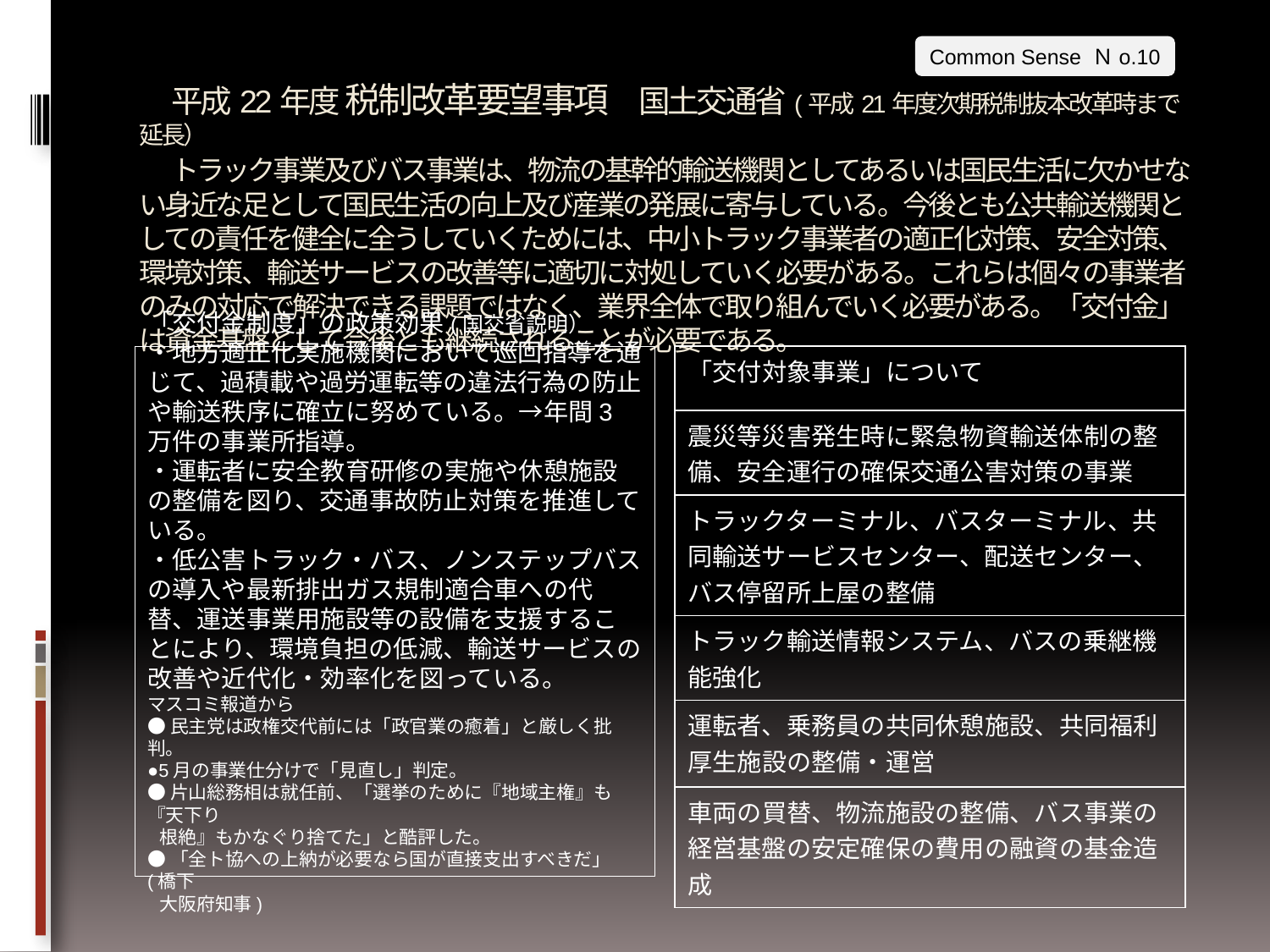

Common Sense Ｎo.10
# 平成22年度 税制改革要望事項　国土交通省(平成21年度次期税制抜本改革時まで延長） 　トラック事業及びバス事業は、物流の基幹的輸送機関としてあるいは国民生活に欠かせない身近な足として国民生活の向上及び産業の発展に寄与している。今後とも公共輸送機関としての責任を健全に全うしていくためには、中小トラック事業者の適正化対策、安全対策、環境対策、輸送サービスの改善等に適切に対処していく必要がある。これらは個々の事業者のみの対応で解決できる課題ではなく、業界全体で取り組んでいく必要がある。「交付金」は資金基盤として今後とも継続されることが必要である。
「交付金制度」の政策効果(国交省説明）
・地方適正化実施機関において巡回指導を通じて、過積載や過労運転等の違法行為の防止や輸送秩序に確立に努めている。→年間3万件の事業所指導。
・運転者に安全教育研修の実施や休憩施設の整備を図り、交通事故防止対策を推進している。
・低公害トラック・バス、ノンステップバスの導入や最新排出ガス規制適合車への代替、運送事業用施設等の設備を支援することにより、環境負担の低減、輸送サービスの改善や近代化・効率化を図っている。
マスコミ報道から
●民主党は政権交代前には「政官業の癒着」と厳しく批判。
●5月の事業仕分けで「見直し」判定。
●片山総務相は就任前、「選挙のために『地域主権』も『天下り
  根絶』もかなぐり捨てた」と酷評した。
●「全ト協への上納が必要なら国が直接支出すべきだ」(橋下
  大阪府知事)
| 「交付対象事業」について |
| --- |
| 震災等災害発生時に緊急物資輸送体制の整備、安全運行の確保交通公害対策の事業 |
| トラックターミナル、バスターミナル、共同輸送サービスセンター、配送センター、バス停留所上屋の整備 |
| トラック輸送情報システム、バスの乗継機能強化 |
| 運転者、乗務員の共同休憩施設、共同福利厚生施設の整備・運営 |
| 車両の買替、物流施設の整備、バス事業の経営基盤の安定確保の費用の融資の基金造成 |